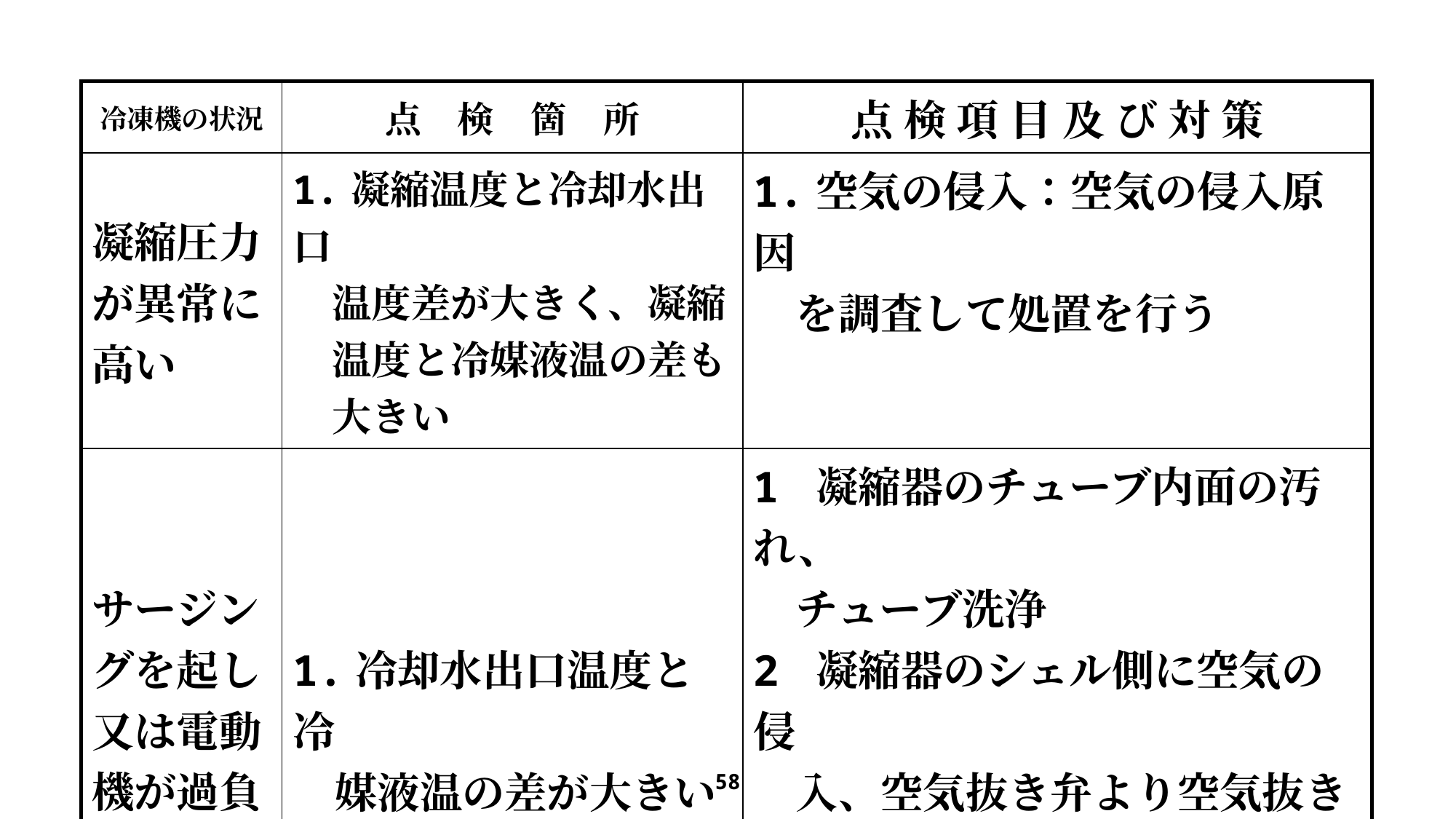

| 冷凍機の状況 | 点　検　箇　所 | 点 検 項 目 及 び 対 策 |
| --- | --- | --- |
| 凝縮圧力が異常に高い | 1.凝縮温度と冷却水出口 　温度差が大きく、凝縮 　温度と冷媒液温の差も 　大きい | 1.空気の侵入：空気の侵入原因 　を調査して処置を行う |
| サージングを起し又は電動機が過負荷する | 1.冷却水出口温度と冷 　媒液温の差が大きい | 1 凝縮器のチューブ内面の汚れ、　　 　チューブ洗浄 2 凝縮器のシェル側に空気の侵　 　入、空気抜き弁より空気抜き 3 冷却水ポンプ吸込口から空気 　の侵入、グランドの増締め等 |
58